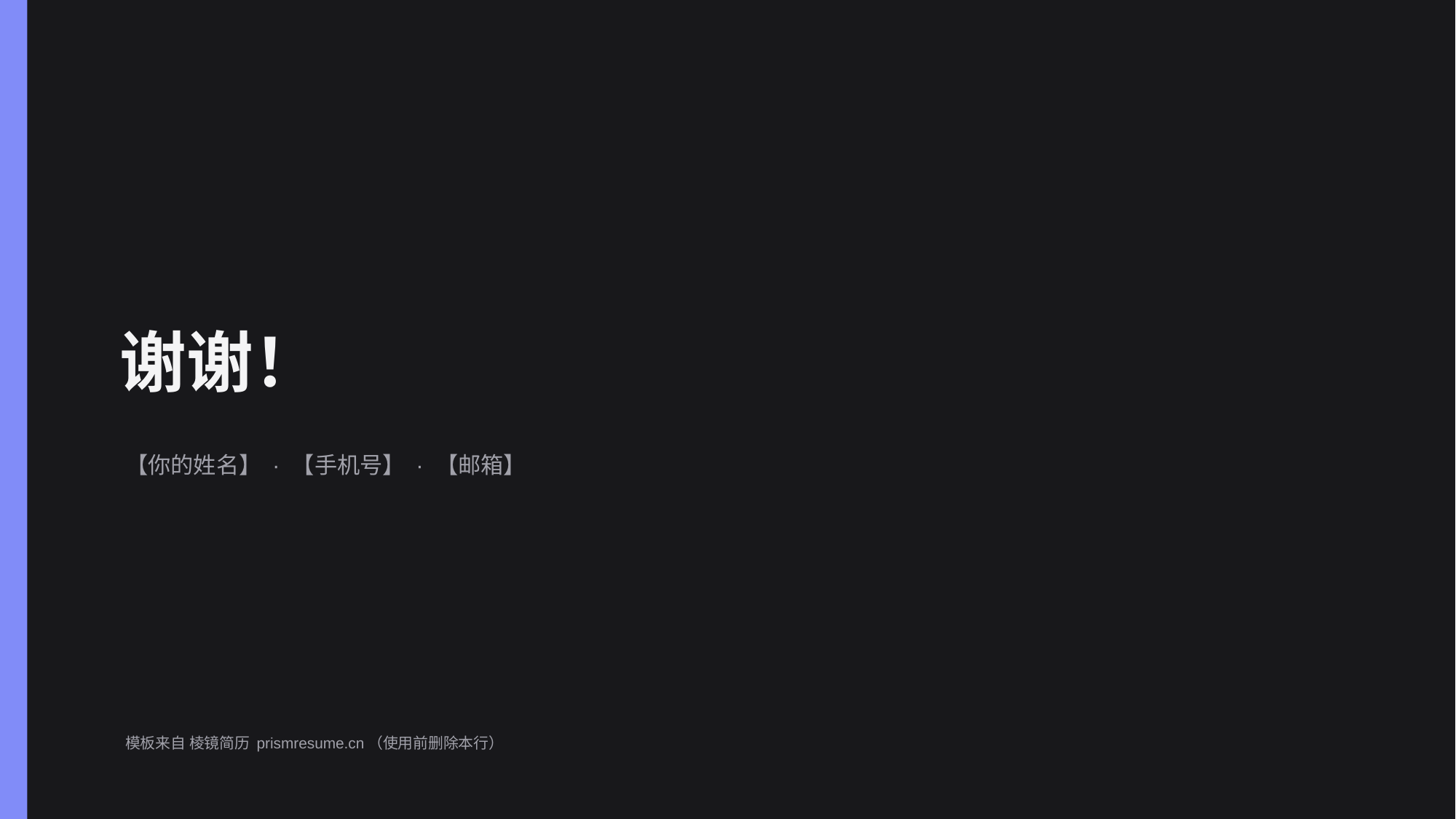

谢谢！
【你的姓名】 · 【手机号】 · 【邮箱】
模板来自 棱镜简历 prismresume.cn（使用前删除本行）